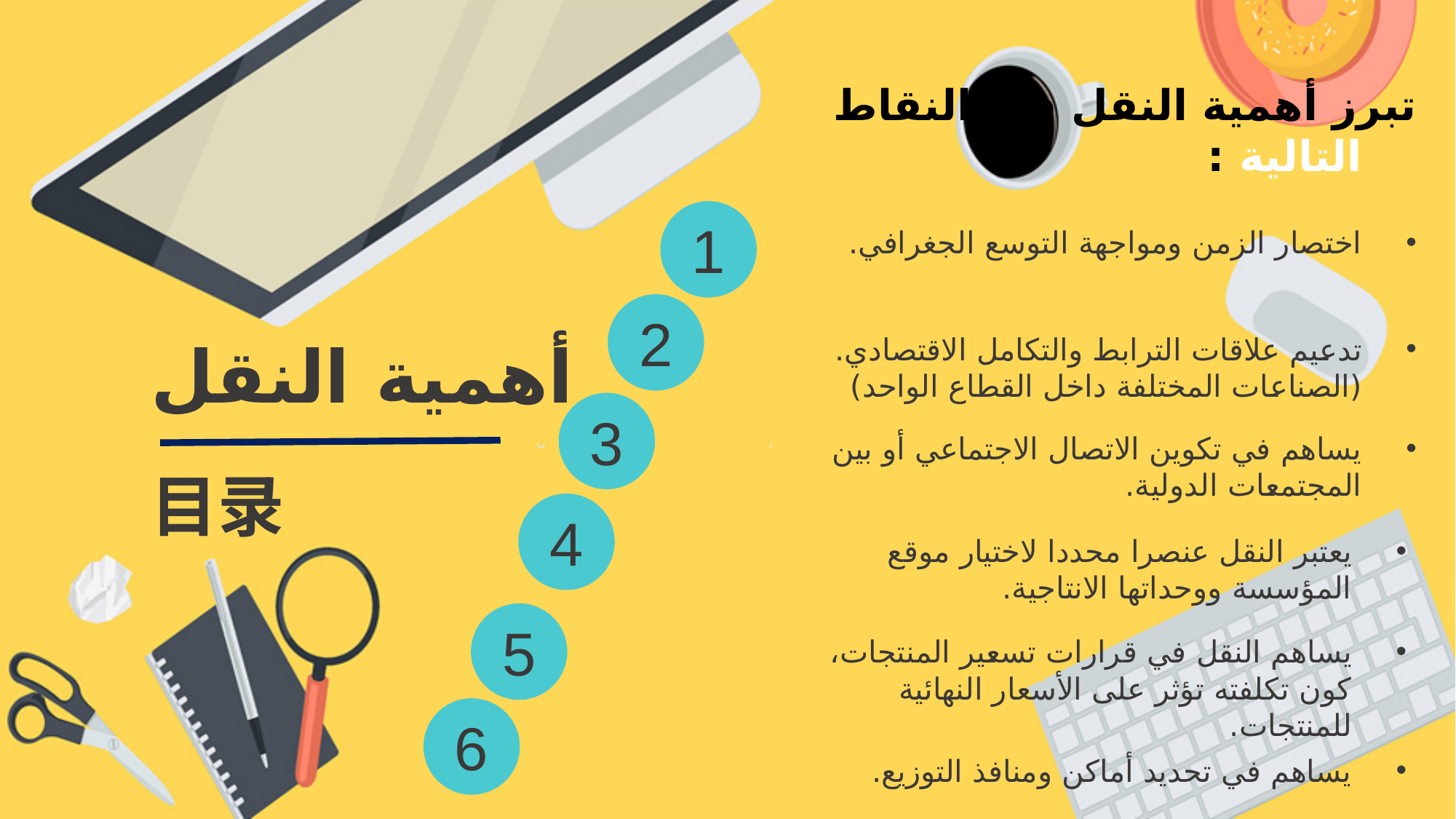

تبرز أهمية النقل في النقاط التالية :
1
اختصار الزمن ومواجهة التوسع الجغرافي.
2
أهمية النقل
تدعيم علاقات الترابط والتكامل الاقتصادي. (الصناعات المختلفة داخل القطاع الواحد)
3
يساهم في تكوين الاتصال الاجتماعي أو بين المجتمعات الدولية.
目录
4
يعتبر النقل عنصرا محددا لاختيار موقع المؤسسة ووحداتها الانتاجية.
5
يساهم النقل في قرارات تسعير المنتجات، كون تكلفته تؤثر على الأسعار النهائية للمنتجات.
6
يساهم في تحديد أماكن ومنافذ التوزيع.